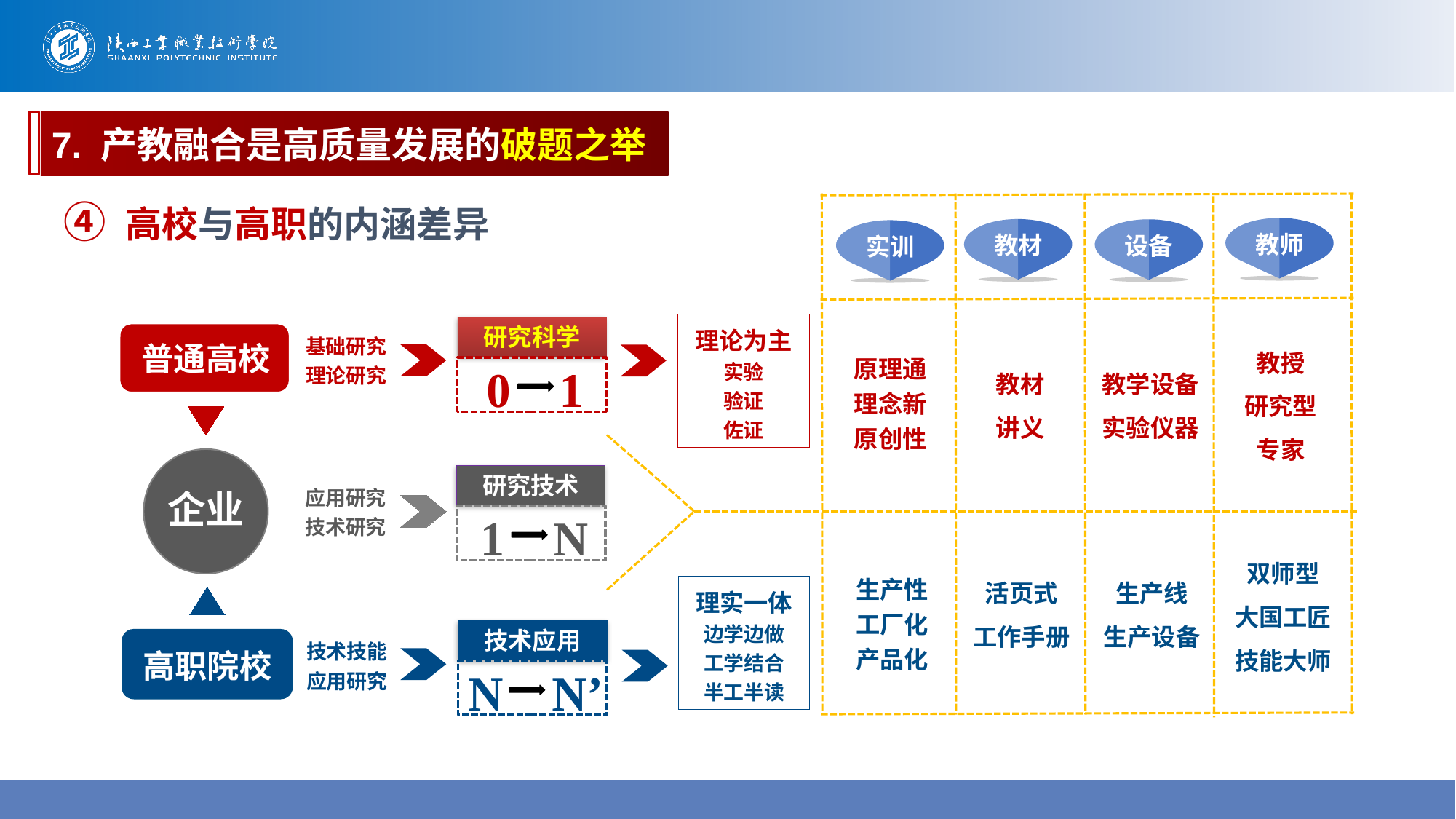

7. 产教融合是高质量发展的破题之举
④ 高校与高职的内涵差异

教师
教材
设备
实训
理论为主
实验
验证
佐证
研究科学
普通高校

基础研究
理论研究
教授
研究型
专家
0    1
原理通
理念新
原创性

教学设备
实验仪器
教材
讲义

企业
研究技术
应用研究
技术研究
1    N

双师型
大国工匠
技能大师
活页式
工作手册
生产线
生产设备
生产性
工厂化
产品化
理实一体
边学边做
工学结合
半工半读

技术应用
高职院校
技术技能
应用研究

N    N’